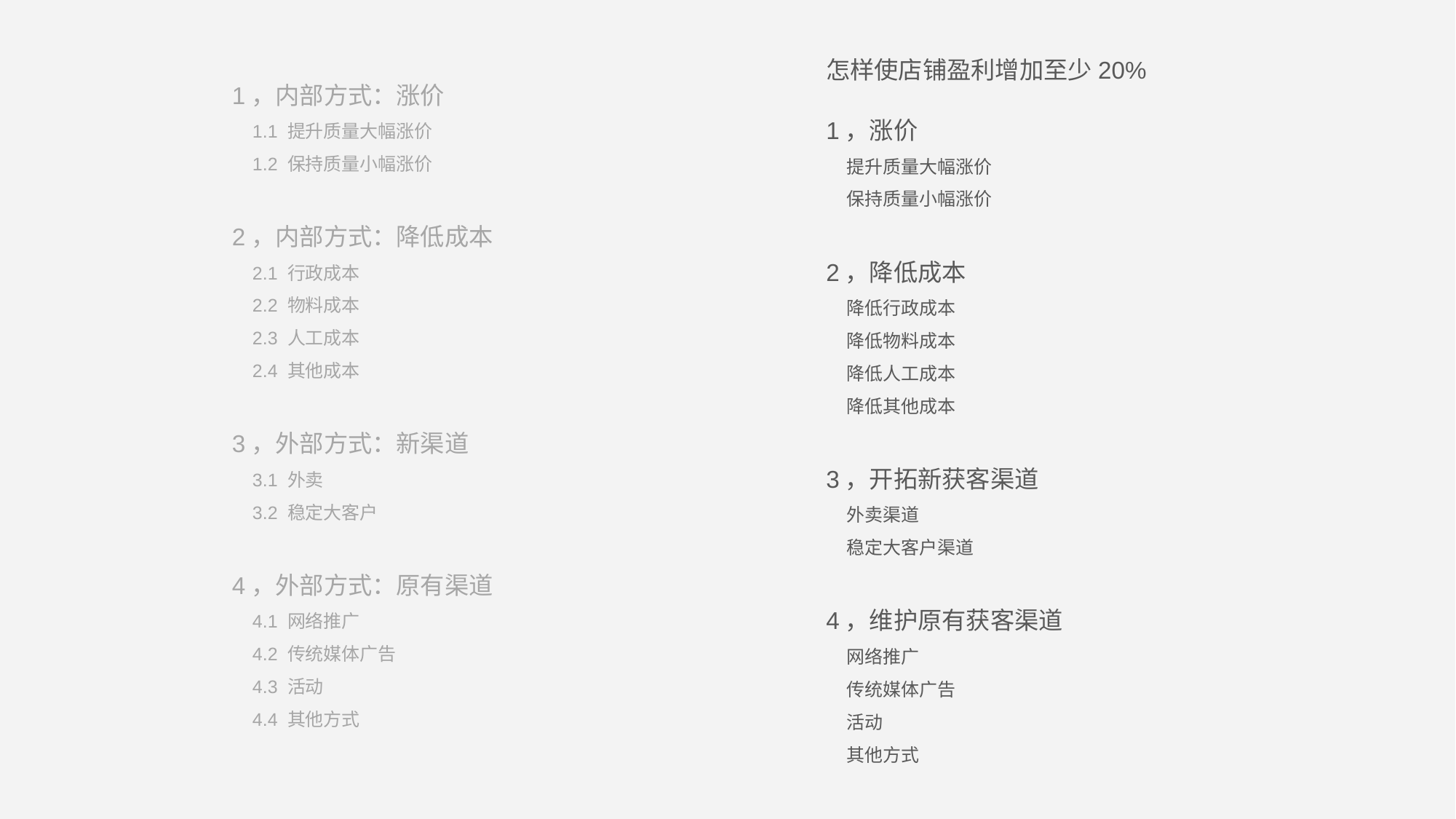

怎样使店铺盈利增加至少20%
1，内部方式：涨价
    1.1 提升质量大幅涨价
    1.2 保持质量小幅涨价

2，内部方式：降低成本
    2.1 行政成本
    2.2 物料成本
    2.3 人工成本
    2.4 其他成本

3，外部方式：新渠道
    3.1 外卖
    3.2 稳定大客户

4，外部方式：原有渠道
    4.1 网络推广
    4.2 传统媒体广告
    4.3 活动
    4.4 其他方式
1，涨价
    提升质量大幅涨价
    保持质量小幅涨价

2，降低成本
    降低行政成本
    降低物料成本
    降低人工成本
    降低其他成本

3，开拓新获客渠道
    外卖渠道
    稳定大客户渠道

4，维护原有获客渠道
    网络推广
    传统媒体广告
    活动
    其他方式